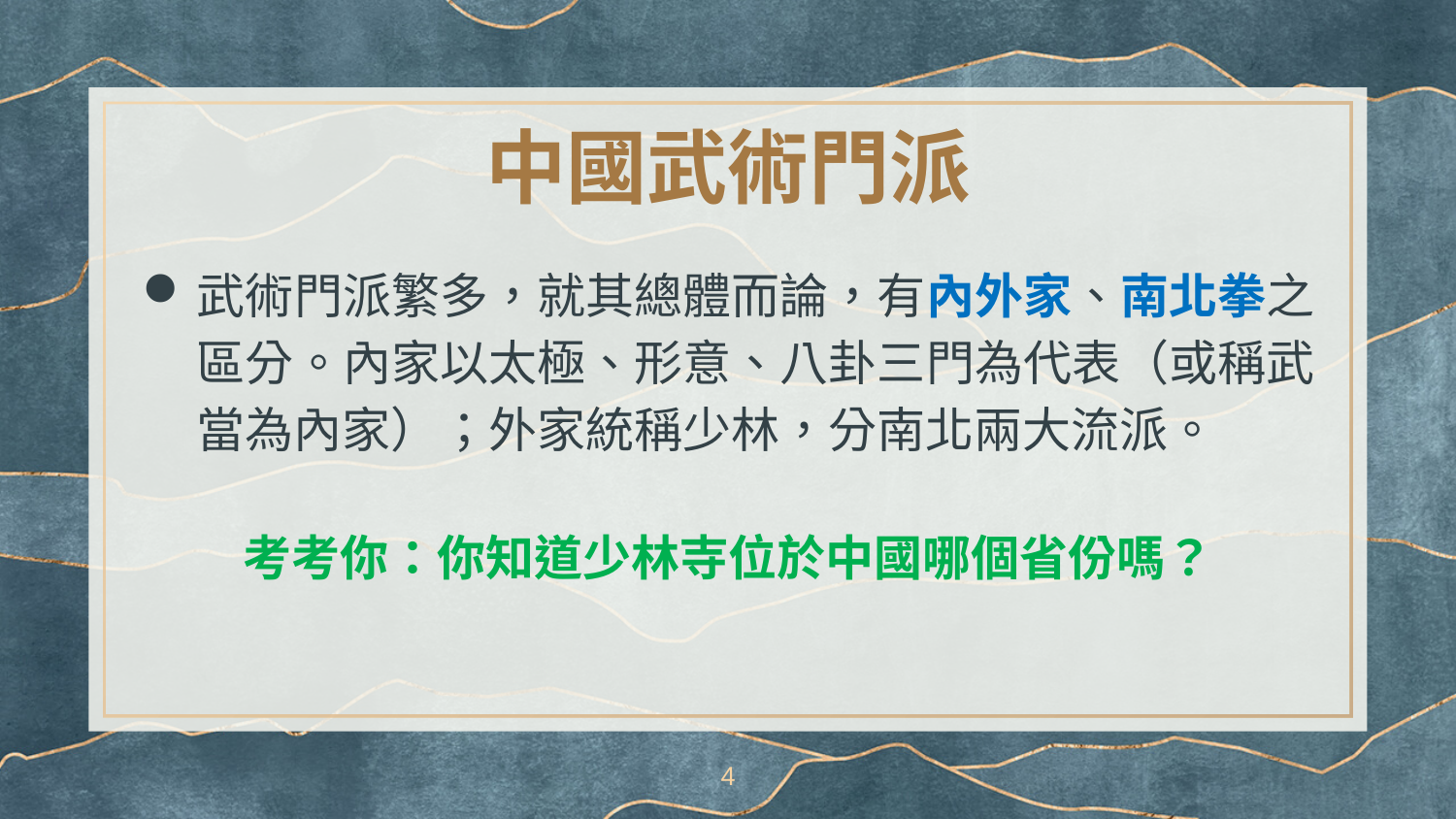

# 中國武術門派
武術門派繁多，就其總體而論，有內外家、南北拳之區分。內家以太極、形意、八卦三門為代表（或稱武當為內家）；外家統稱少林，分南北兩大流派。
考考你：你知道少林寺位於中國哪個省份嗎？
4